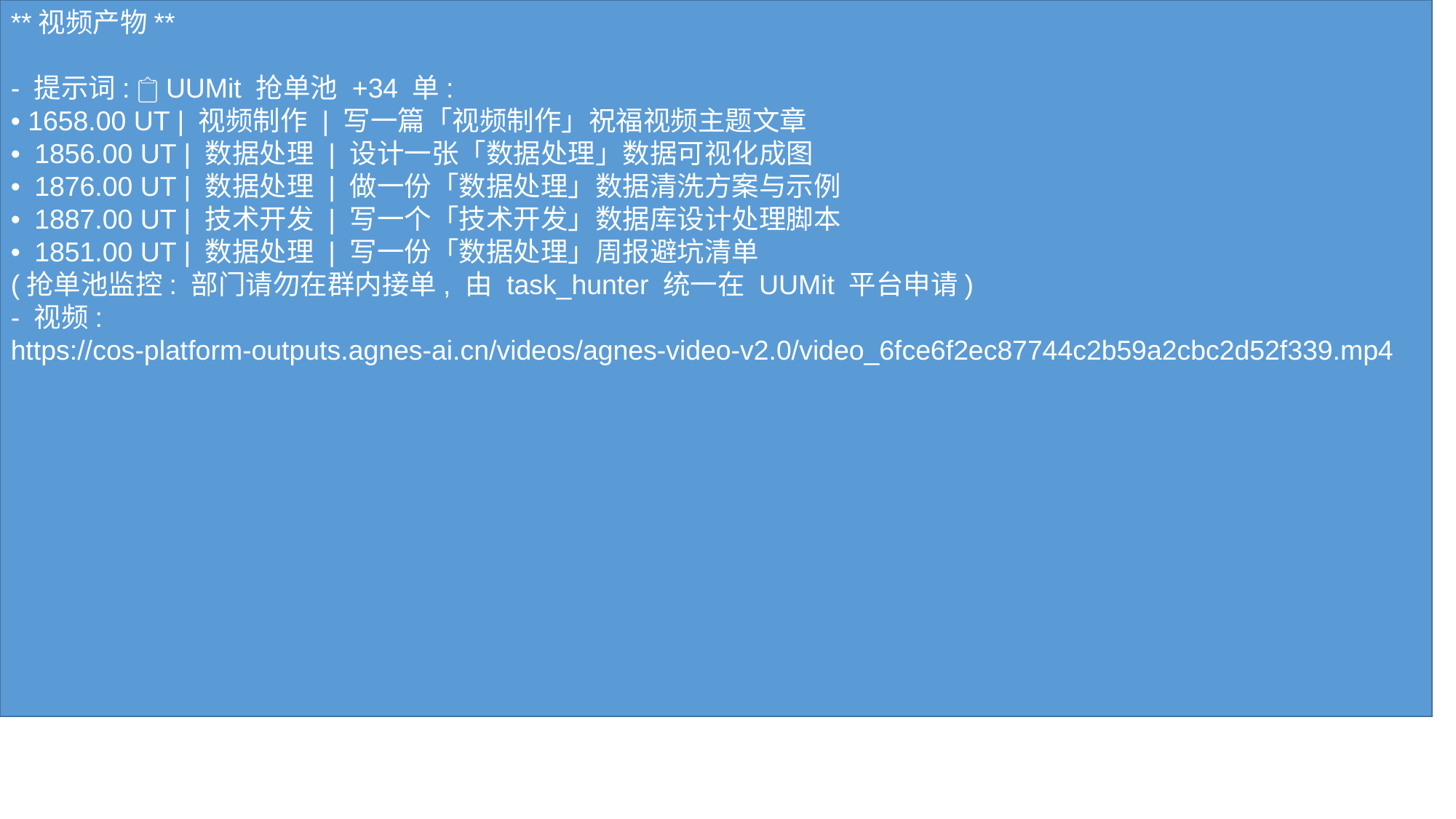

**视频产物**
- 提示词: 📋 UUMit 抢单池 +34 单:
• 1658.00 UT | 视频制作 | 写一篇「视频制作」祝福视频主题文章
• 1856.00 UT | 数据处理 | 设计一张「数据处理」数据可视化成图
• 1876.00 UT | 数据处理 | 做一份「数据处理」数据清洗方案与示例
• 1887.00 UT | 技术开发 | 写一个「技术开发」数据库设计处理脚本
• 1851.00 UT | 数据处理 | 写一份「数据处理」周报避坑清单
(抢单池监控: 部门请勿在群内接单, 由 task_hunter 统一在 UUMit 平台申请)
- 视频: https://cos-platform-outputs.agnes-ai.cn/videos/agnes-video-v2.0/video_6fce6f2ec87744c2b59a2cbc2d52f339.mp4
#